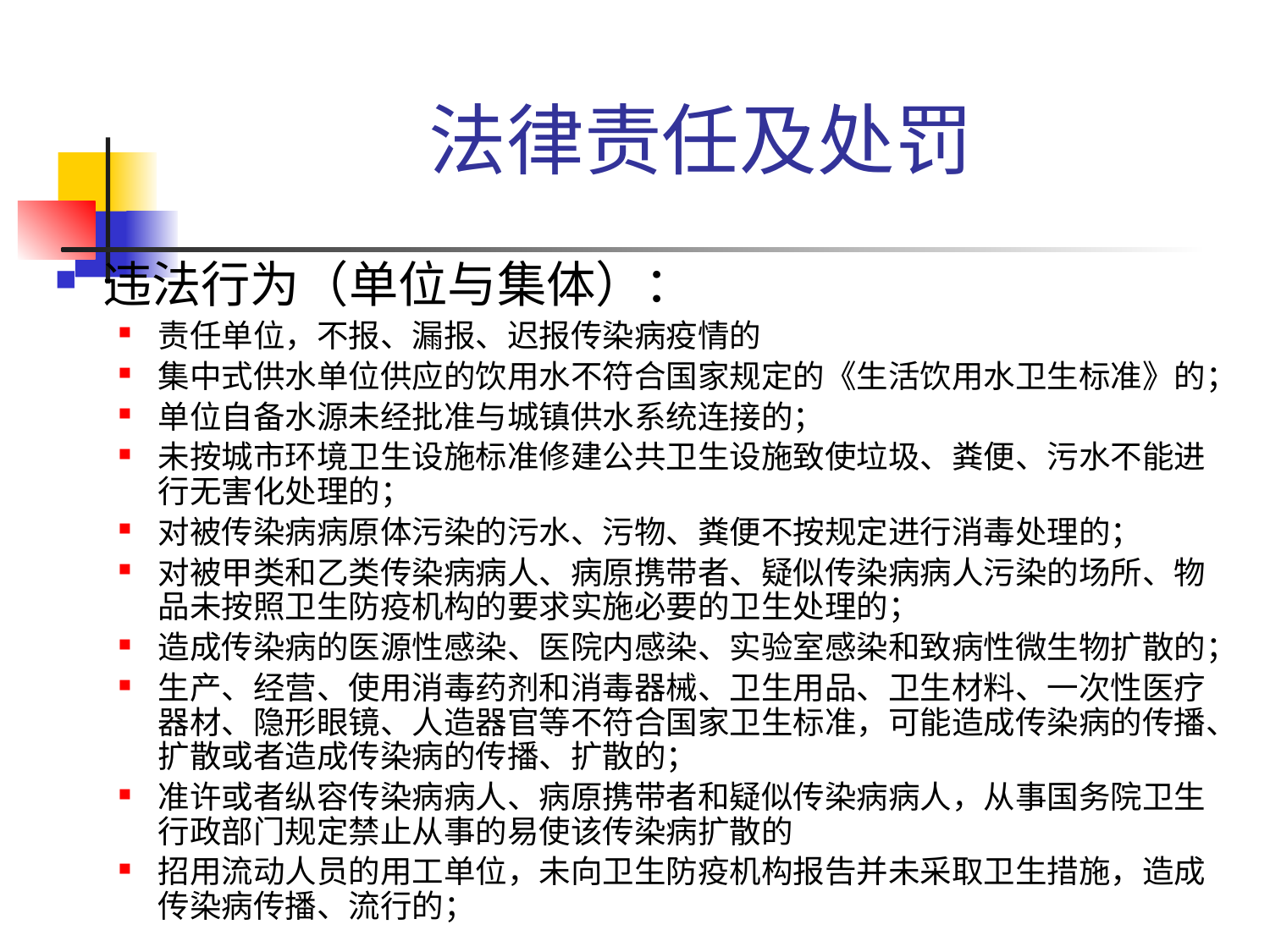

# 法律责任及处罚
违法行为（单位与集体）：
责任单位，不报、漏报、迟报传染病疫情的
集中式供水单位供应的饮用水不符合国家规定的《生活饮用水卫生标准》的；
单位自备水源未经批准与城镇供水系统连接的；
未按城市环境卫生设施标准修建公共卫生设施致使垃圾、粪便、污水不能进行无害化处理的；
对被传染病病原体污染的污水、污物、粪便不按规定进行消毒处理的；
对被甲类和乙类传染病病人、病原携带者、疑似传染病病人污染的场所、物品未按照卫生防疫机构的要求实施必要的卫生处理的；
造成传染病的医源性感染、医院内感染、实验室感染和致病性微生物扩散的；
生产、经营、使用消毒药剂和消毒器械、卫生用品、卫生材料、一次性医疗器材、隐形眼镜、人造器官等不符合国家卫生标准，可能造成传染病的传播、扩散或者造成传染病的传播、扩散的；
准许或者纵容传染病病人、病原携带者和疑似传染病病人，从事国务院卫生行政部门规定禁止从事的易使该传染病扩散的
招用流动人员的用工单位，未向卫生防疫机构报告并未采取卫生措施，造成传染病传播、流行的；